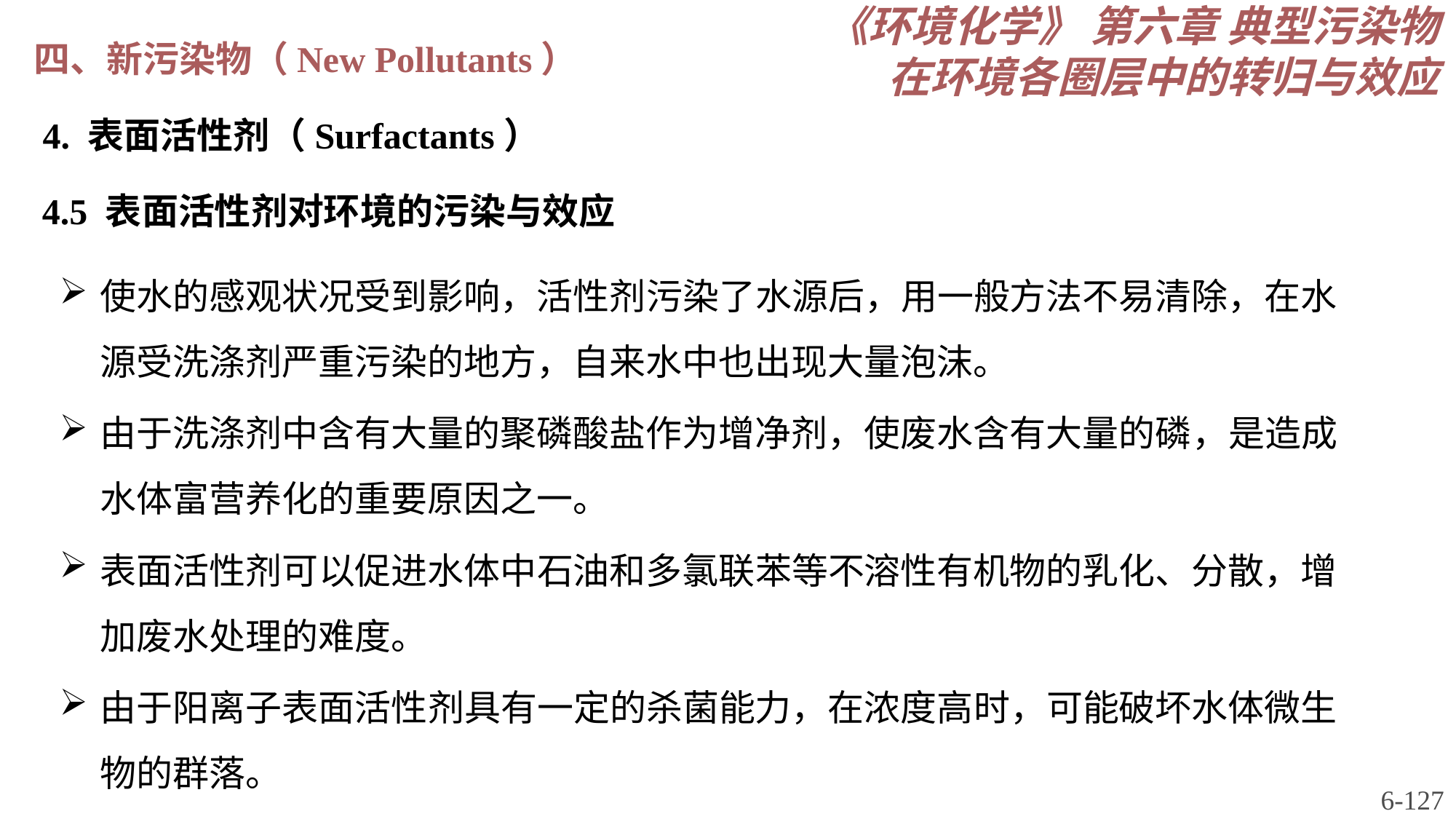

《环境化学》 第六章 典型污染物在环境各圈层中的转归与效应
四、新污染物（New Pollutants）
4. 表面活性剂（Surfactants）
4.5 表面活性剂对环境的污染与效应
使水的感观状况受到影响，活性剂污染了水源后，用一般方法不易清除，在水源受洗涤剂严重污染的地方，自来水中也出现大量泡沫。
由于洗涤剂中含有大量的聚磷酸盐作为增净剂，使废水含有大量的磷，是造成水体富营养化的重要原因之一。
表面活性剂可以促进水体中石油和多氯联苯等不溶性有机物的乳化、分散，增加废水处理的难度。
由于阳离子表面活性剂具有一定的杀菌能力，在浓度高时，可能破坏水体微生物的群落。
6-127